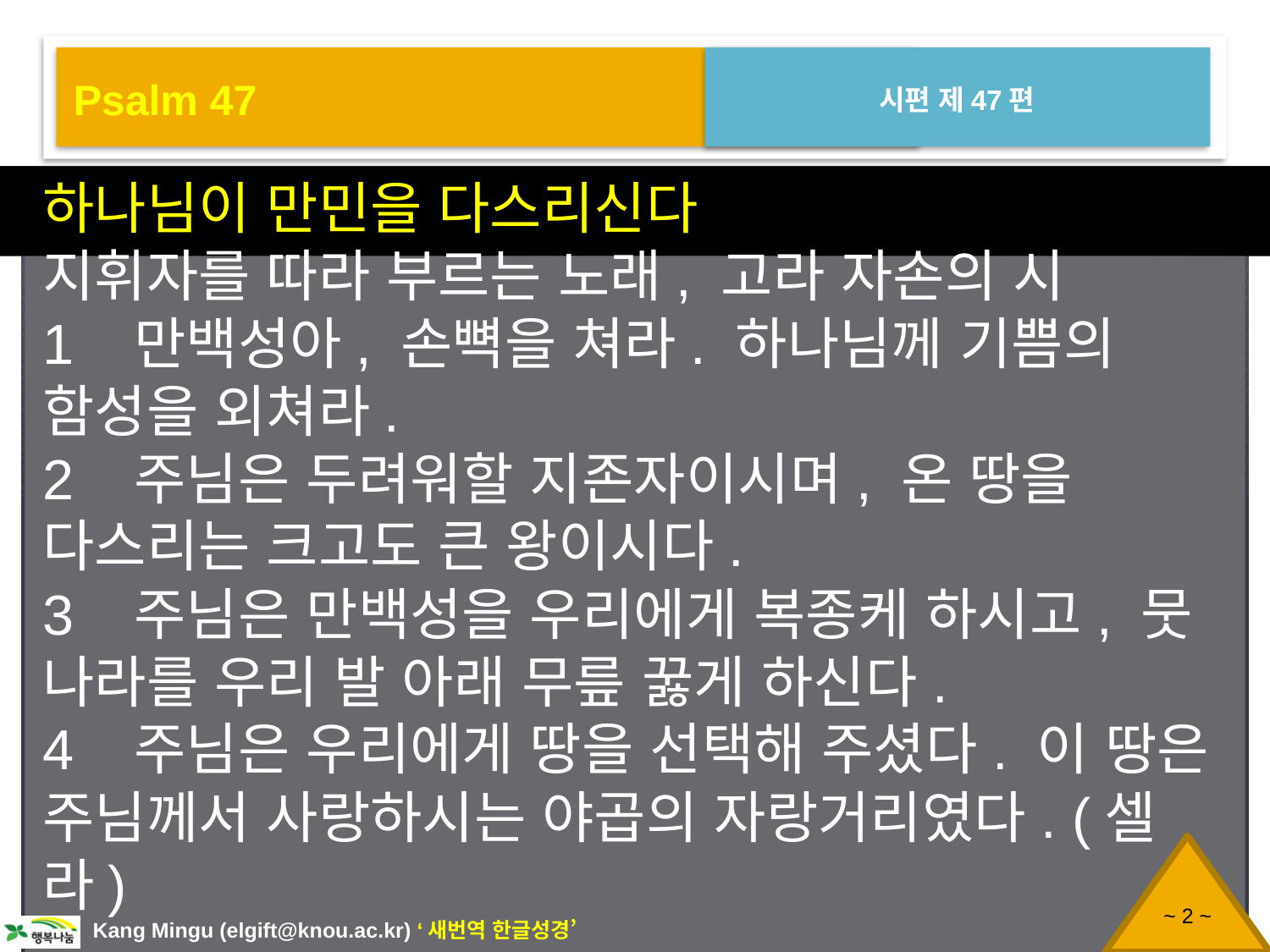

Psalm 47
시편 제47편
하나님이 만민을 다스리신다
지휘자를 따라 부르는 노래, 고라 자손의 시
1   만백성아, 손뼉을 쳐라. 하나님께 기쁨의 함성을 외쳐라.
2   주님은 두려워할 지존자이시며, 온 땅을 다스리는 크고도 큰 왕이시다.
3   주님은 만백성을 우리에게 복종케 하시고, 뭇 나라를 우리 발 아래 무릎 꿇게 하신다.
4   주님은 우리에게 땅을 선택해 주셨다. 이 땅은 주님께서 사랑하시는 야곱의 자랑거리였다. (셀라)